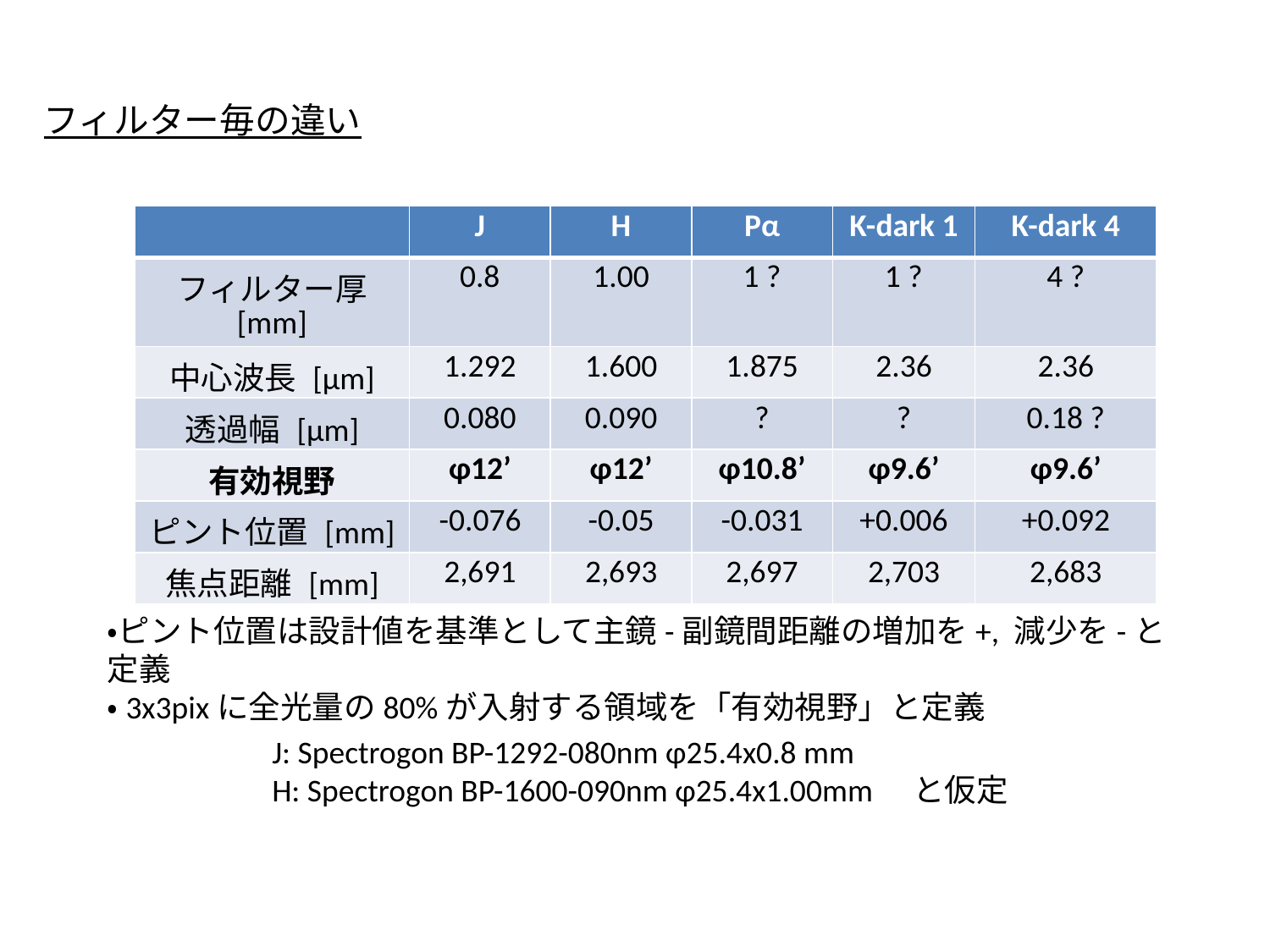

フィルター毎の違い
|  | J | H | Pα | K-dark 1 | K-dark 4 |
| --- | --- | --- | --- | --- | --- |
| フィルター厚 [mm] | 0.8 | 1.00 | 1 ? | 1 ? | 4 ? |
| 中心波長 [μm] | 1.292 | 1.600 | 1.875 | 2.36 | 2.36 |
| 透過幅 [μm] | 0.080 | 0.090 | ? | ? | 0.18 ? |
| 有効視野 | φ12’ | φ12’ | φ10.8’ | φ9.6’ | φ9.6’ |
| ピント位置 [mm] | -0.076 | -0.05 | -0.031 | +0.006 | +0.092 |
| 焦点距離 [mm] | 2,691 | 2,693 | 2,697 | 2,703 | 2,683 |
・ピント位置は設計値を基準として主鏡-副鏡間距離の増加を+, 減少を-と定義
・3x3pixに全光量の80%が入射する領域を「有効視野」と定義
J: Spectrogon BP-1292-080nm φ25.4x0.8 mm
H: Spectrogon BP-1600-090nm φ25.4x1.00mm　と仮定